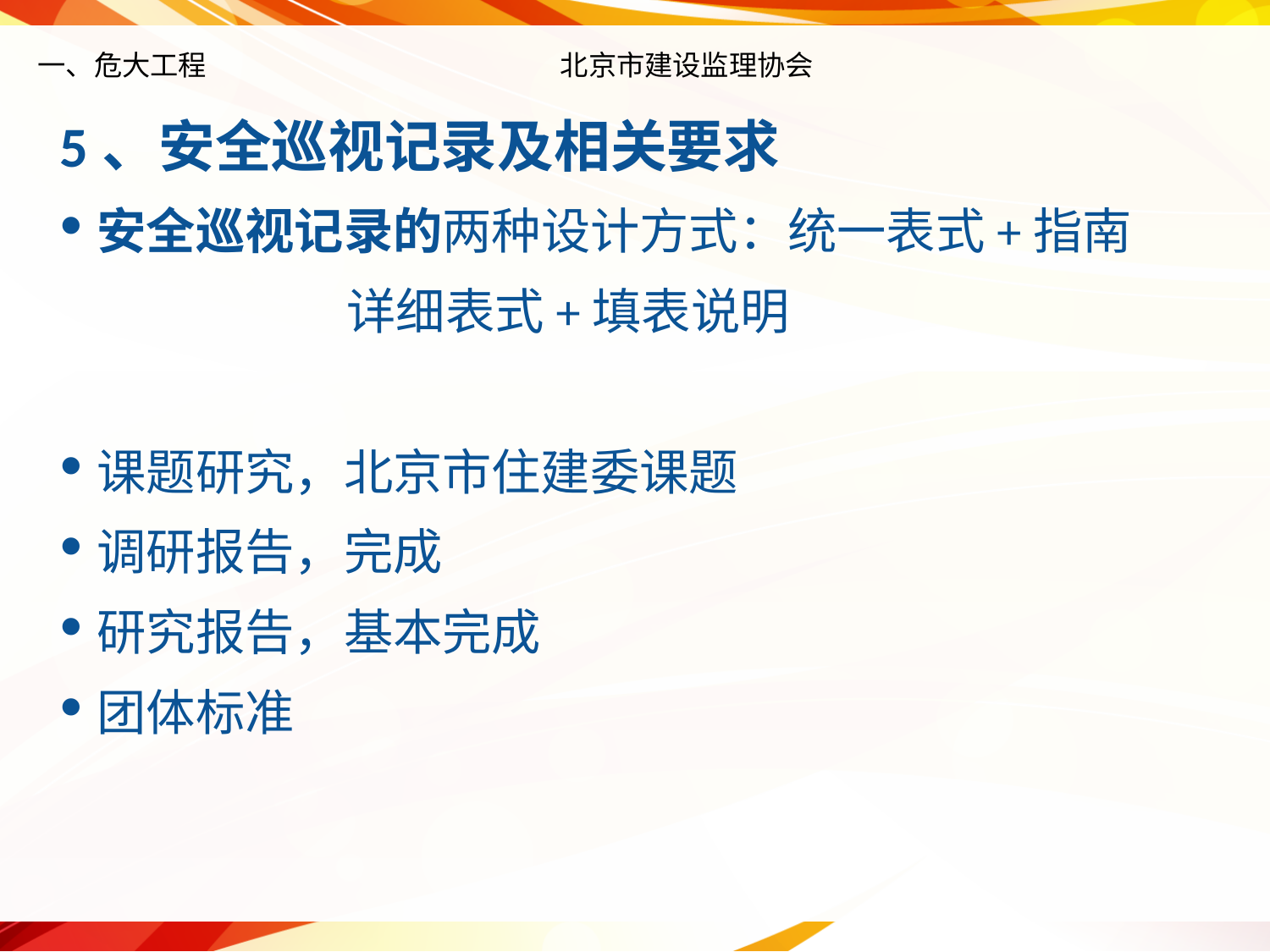

# 一、危大工程                                                        北京市建设监理协会
5、安全巡视记录及相关要求
安全巡视记录的两种设计方式：统一表式+指南
                         详细表式+填表说明

课题研究，北京市住建委课题
调研报告，完成
研究报告，基本完成
团体标准